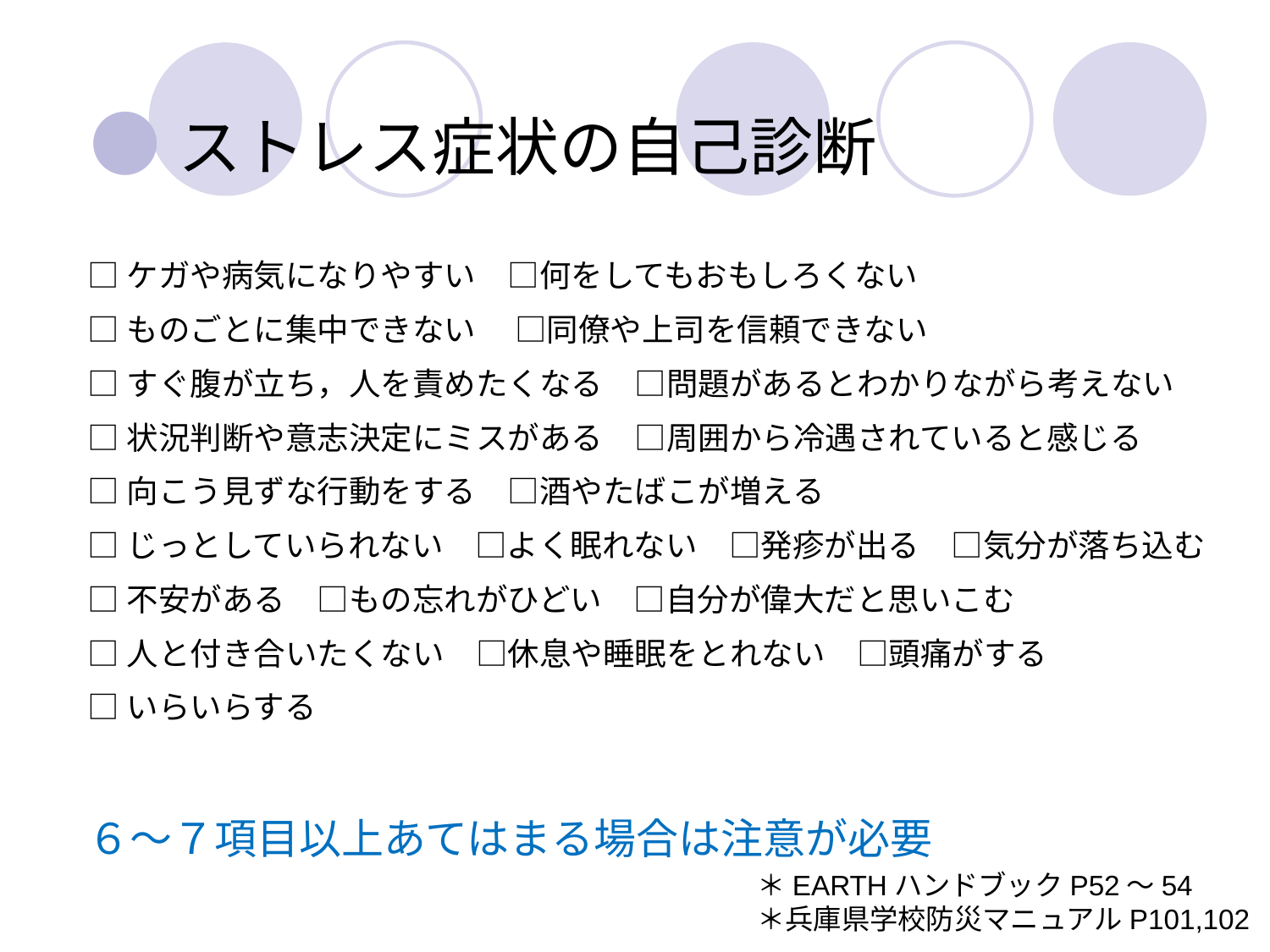

# ●ストレス症状の自己診断
□ケガや病気になりやすい　□何をしてもおもしろくない
□ものごとに集中できない　 □同僚や上司を信頼できない
□すぐ腹が立ち，人を責めたくなる　□問題があるとわかりながら考えない
□状況判断や意志決定にミスがある　□周囲から冷遇されていると感じる
□向こう見ずな行動をする　□酒やたばこが増える
□じっとしていられない　□よく眠れない　□発疹が出る　□気分が落ち込む
□不安がある　□もの忘れがひどい　□自分が偉大だと思いこむ
□人と付き合いたくない　□休息や睡眠をとれない　□頭痛がする
□いらいらする

６～７項目以上あてはまる場合は注意が必要
＊EARTHハンドブックP52～54
＊兵庫県学校防災マニュアルP101,102